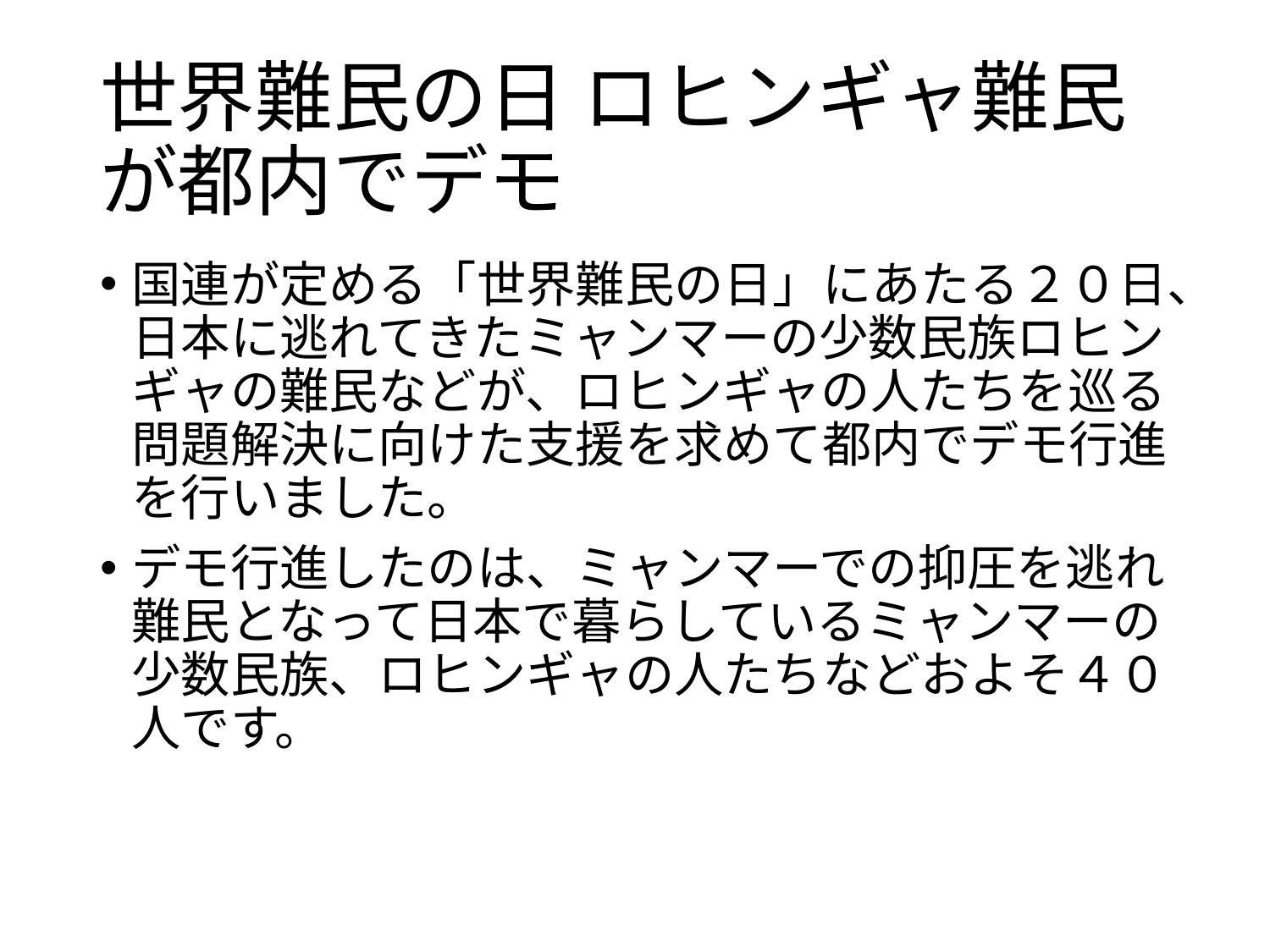

# 世界難民の日 ロヒンギャ難民が都内でデモ
国連が定める「世界難民の日」にあたる２０日、日本に逃れてきたミャンマーの少数民族ロヒンギャの難民などが、ロヒンギャの人たちを巡る問題解決に向けた支援を求めて都内でデモ行進を行いました。
デモ行進したのは、ミャンマーでの抑圧を逃れ難民となって日本で暮らしているミャンマーの少数民族、ロヒンギャの人たちなどおよそ４０人です。